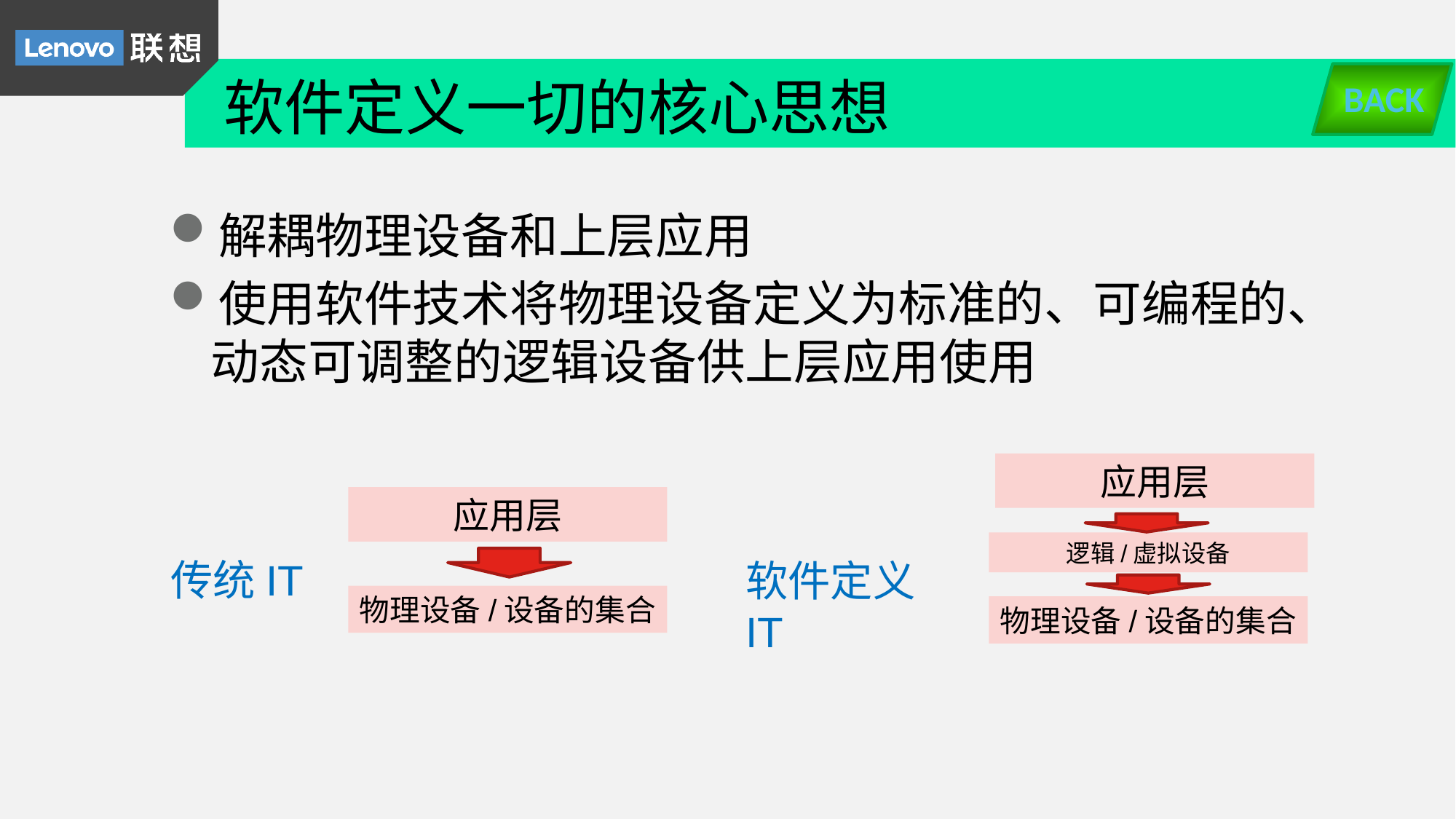

软件定义一切的核心思想

BACK
解耦物理设备和上层应用
使用软件技术将物理设备定义为标准的、可编程的、动态可调整的逻辑设备供上层应用使用
应用层
应用层

逻辑/虚拟设备
传统IT

软件定义IT

物理设备/设备的集合
物理设备/设备的集合